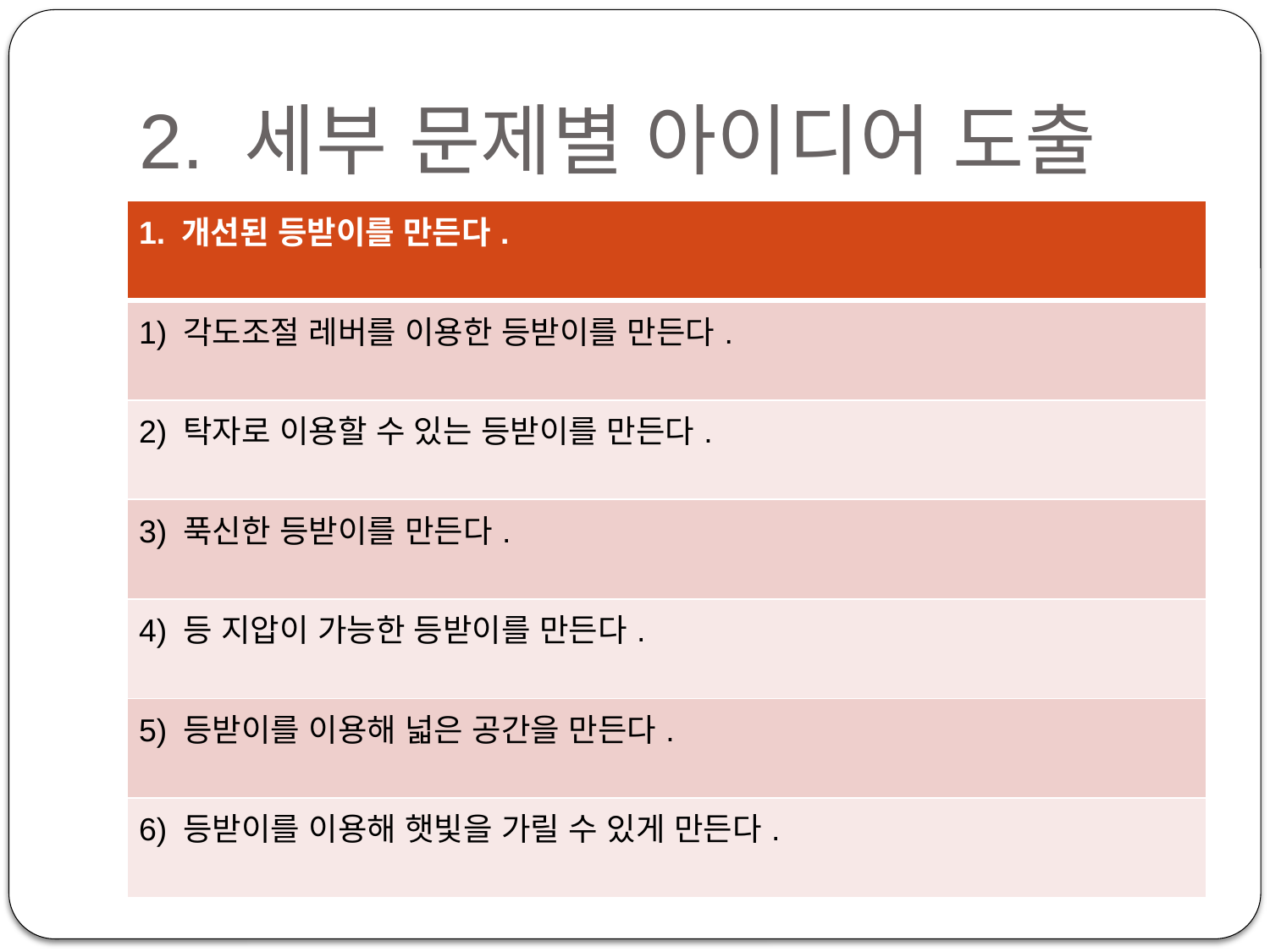

# 2. 세부 문제별 아이디어 도출
| 1. 개선된 등받이를 만든다. |
| --- |
| 1) 각도조절 레버를 이용한 등받이를 만든다. |
| 2) 탁자로 이용할 수 있는 등받이를 만든다. |
| 3) 푹신한 등받이를 만든다. |
| 4) 등 지압이 가능한 등받이를 만든다. |
| 5) 등받이를 이용해 넓은 공간을 만든다. |
| 6) 등받이를 이용해 햇빛을 가릴 수 있게 만든다. |